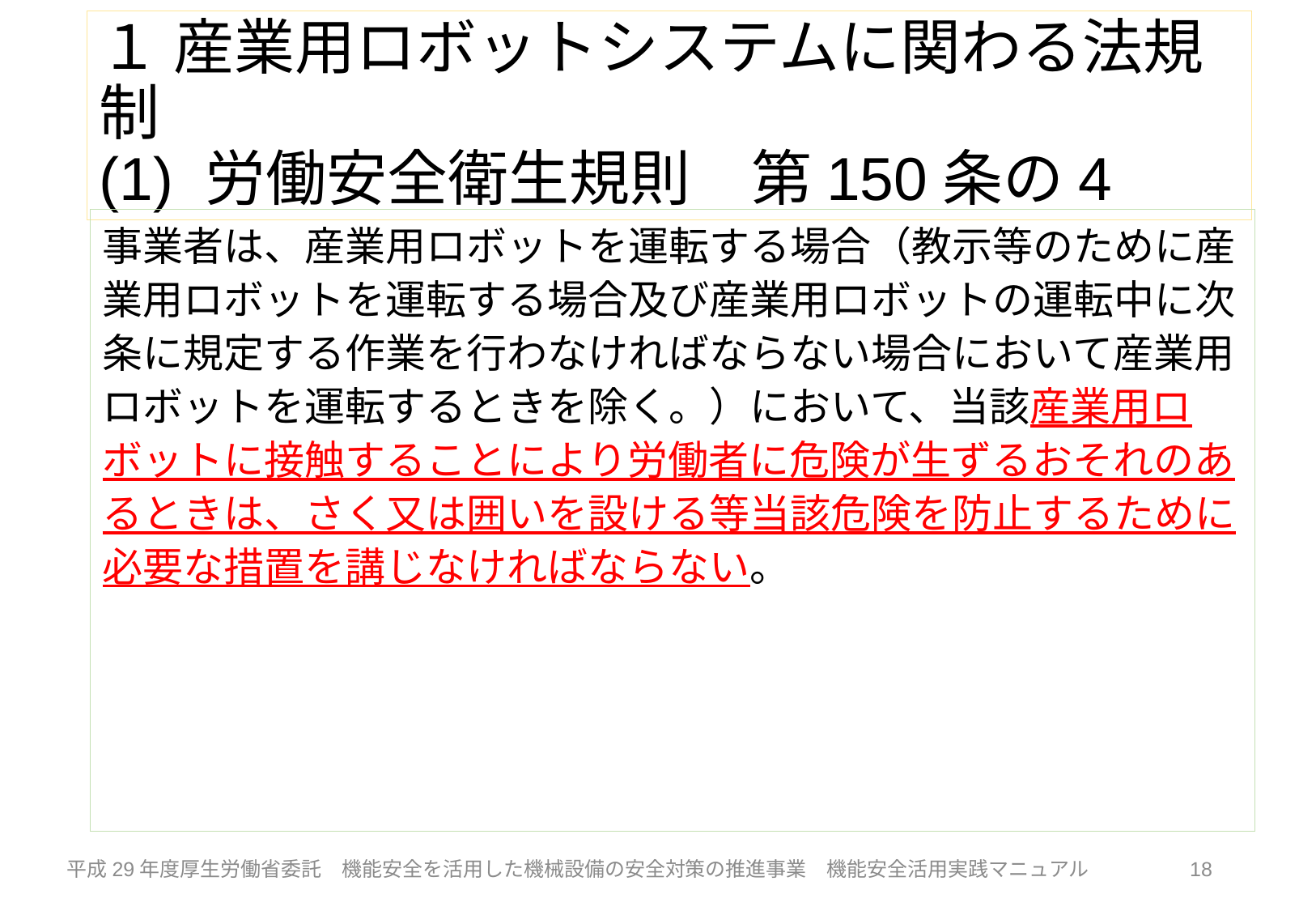

# １ 産業用ロボットシステムに関わる法規制 (1) 労働安全衛生規則　第150条の4
事業者は、産業用ロボットを運転する場合（教示等のために産業用ロボットを運転する場合及び産業用ロボットの運転中に次条に規定する作業を行わなければならない場合において産業用ロボットを運転するときを除く。）において、当該産業用ロボットに接触することにより労働者に危険が生ずるおそれのあるときは、さく又は囲いを設ける等当該危険を防止するために必要な措置を講じなければならない。
平成29年度厚生労働省委託　機能安全を活用した機械設備の安全対策の推進事業　機能安全活用実践マニュアル
18